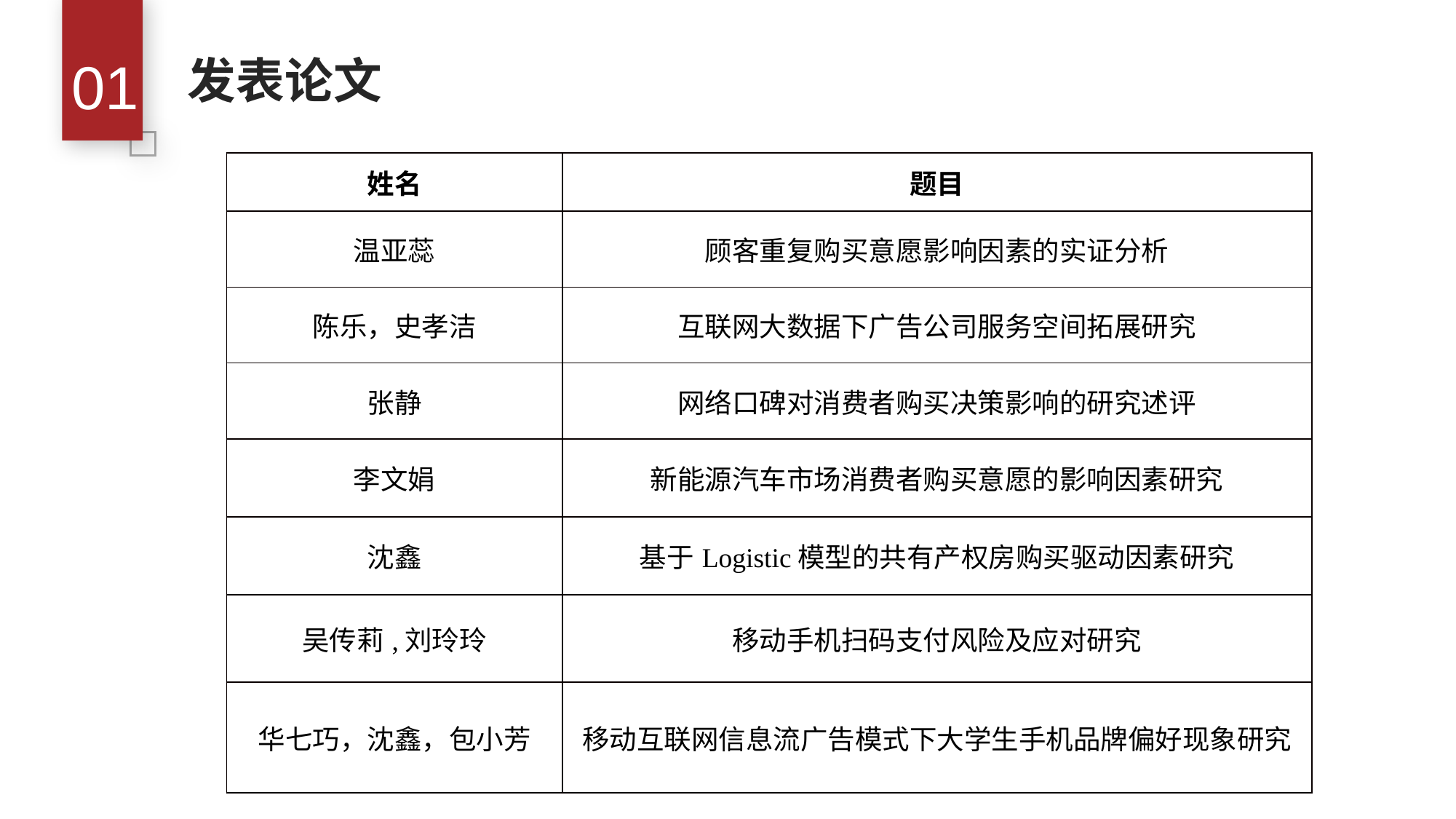

01
发表论文
| 姓名 | 题目 |
| --- | --- |
| 温亚蕊 | 顾客重复购买意愿影响因素的实证分析 |
| 陈乐，史孝洁 | 互联网大数据下广告公司服务空间拓展研究 |
| 张静 | 网络口碑对消费者购买决策影响的研究述评 |
| 李文娟 | 新能源汽车市场消费者购买意愿的影响因素研究 |
| 沈鑫 | 基于Logistic模型的共有产权房购买驱动因素研究 |
| 吴传莉,刘玲玲 | 移动手机扫码支付风险及应对研究 |
| 华七巧，沈鑫，包小芳 | 移动互联网信息流广告模式下大学生手机品牌偏好现象研究 |